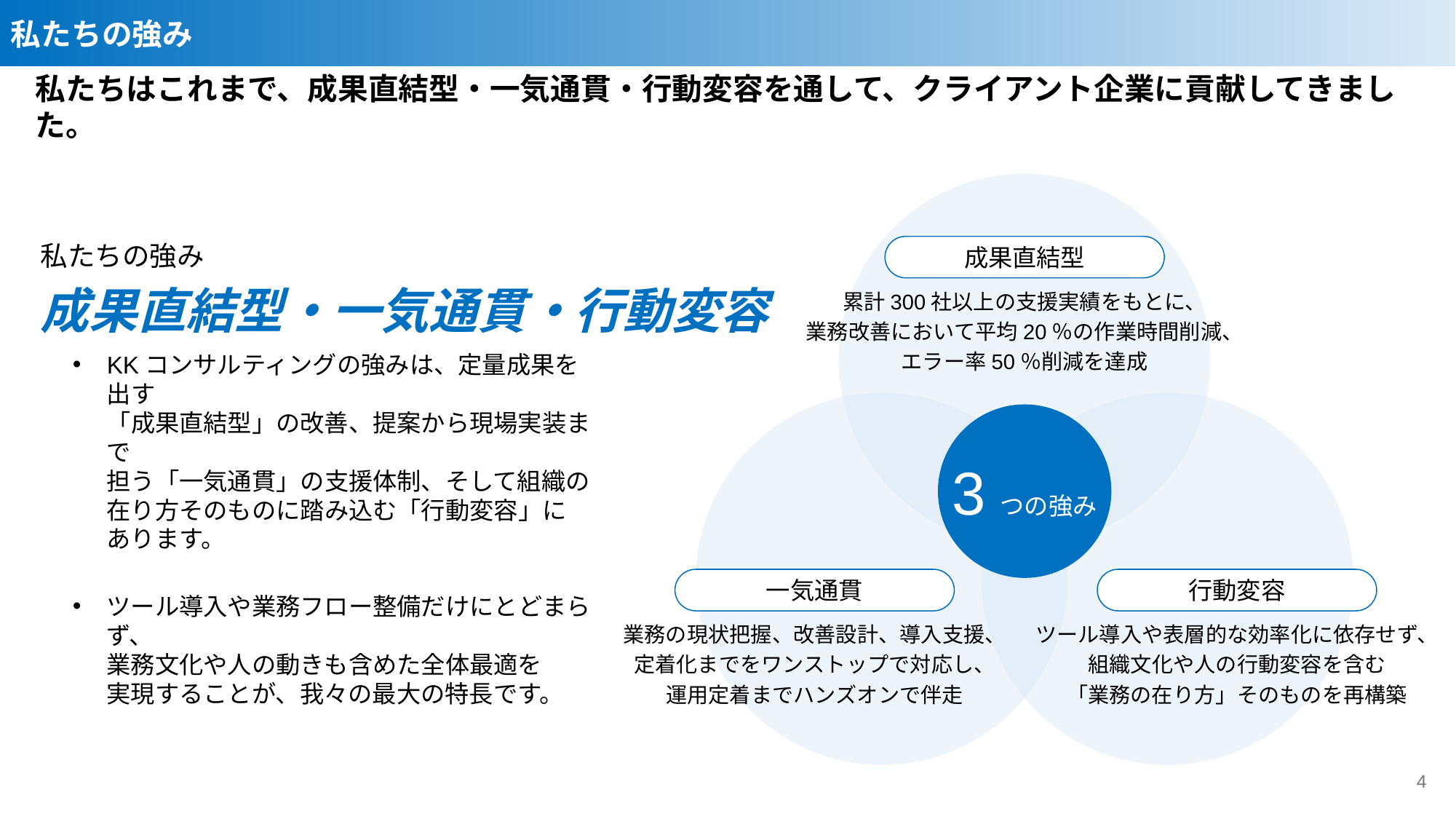

私たちの強み
私たちはこれまで、成果直結型・一気通貫・行動変容を通して、クライアント企業に貢献してきました。

成果直結型
累計300社以上の支援実績をもとに、
業務改善において平均20％の作業時間削減、
エラー率50％削減を達成

3つの強み
一気通貫
行動変容
業務の現状把握、改善設計、導入支援、
定着化までをワンストップで対応し、
運用定着までハンズオンで伴走
ツール導入や表層的な効率化に依存せず、
組織文化や人の行動変容を含む
「業務の在り方」そのものを再構築
私たちの強み
成果直結型・一気通貫・行動変容
KKコンサルティングの強みは、定量成果を出す
「成果直結型」の改善、提案から現場実装まで
担う「一気通貫」の支援体制、そして組織の
在り方そのものに踏み込む「行動変容」に
あります。

ツール導入や業務フロー整備だけにとどまらず、
業務文化や人の動きも含めた全体最適を
実現することが、我々の最大の特長です。
4